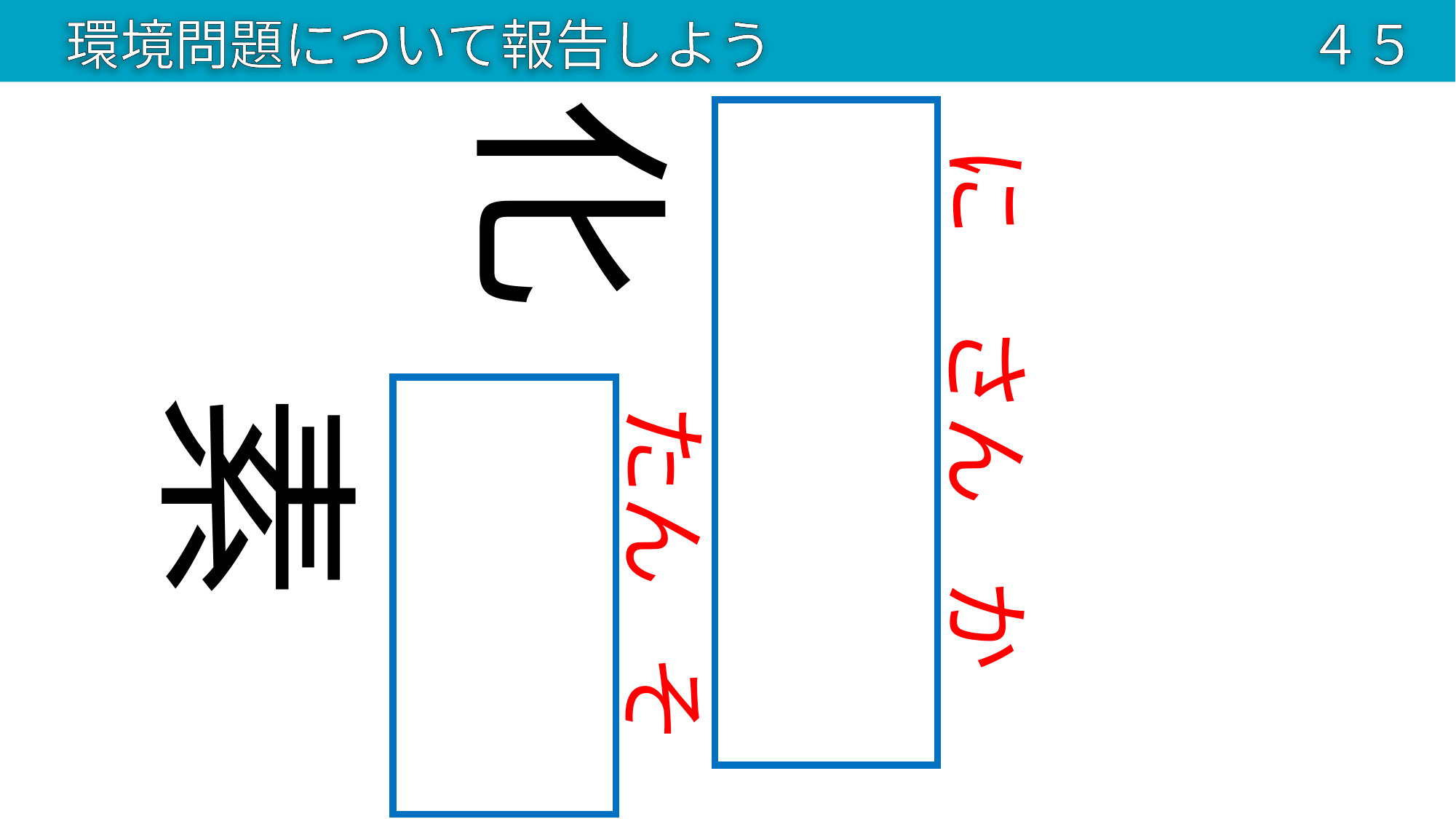

環境問題について報告しよう
４５
二酸化

に
さん

炭素
たん
か
そ